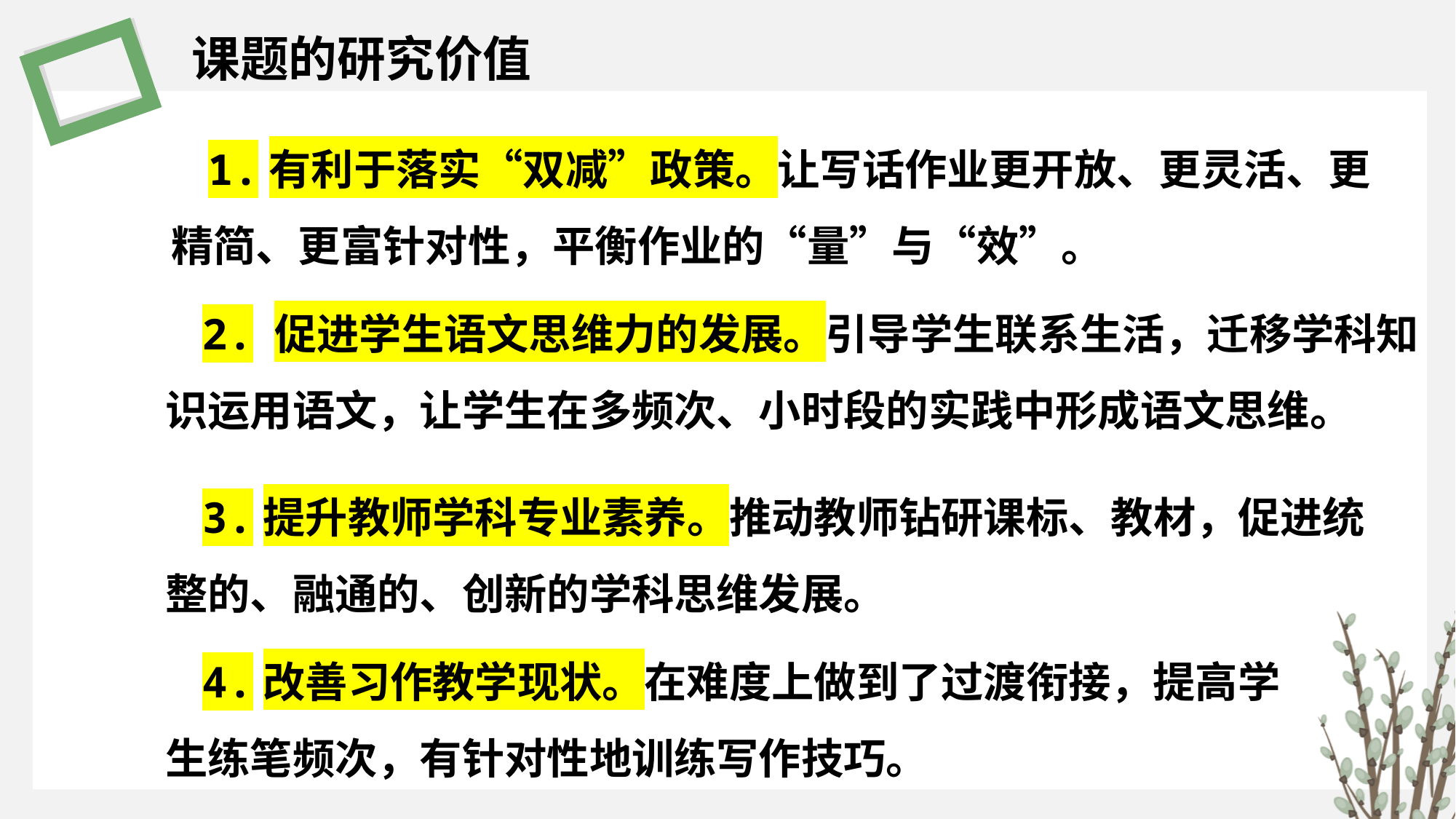

课题的研究价值
1.有利于落实“双减”政策。让写话作业更开放、更灵活、更精简、更富针对性，平衡作业的“量”与“效”。
2.	促进学生语文思维力的发展。引导学生联系生活，迁移学科知识运用语文，让学生在多频次、小时段的实践中形成语文思维。
3.提升教师学科专业素养。推动教师钻研课标、教材，促进统整的、融通的、创新的学科思维发展。
4.改善习作教学现状。在难度上做到了过渡衔接，提高学生练笔频次，有针对性地训练写作技巧。